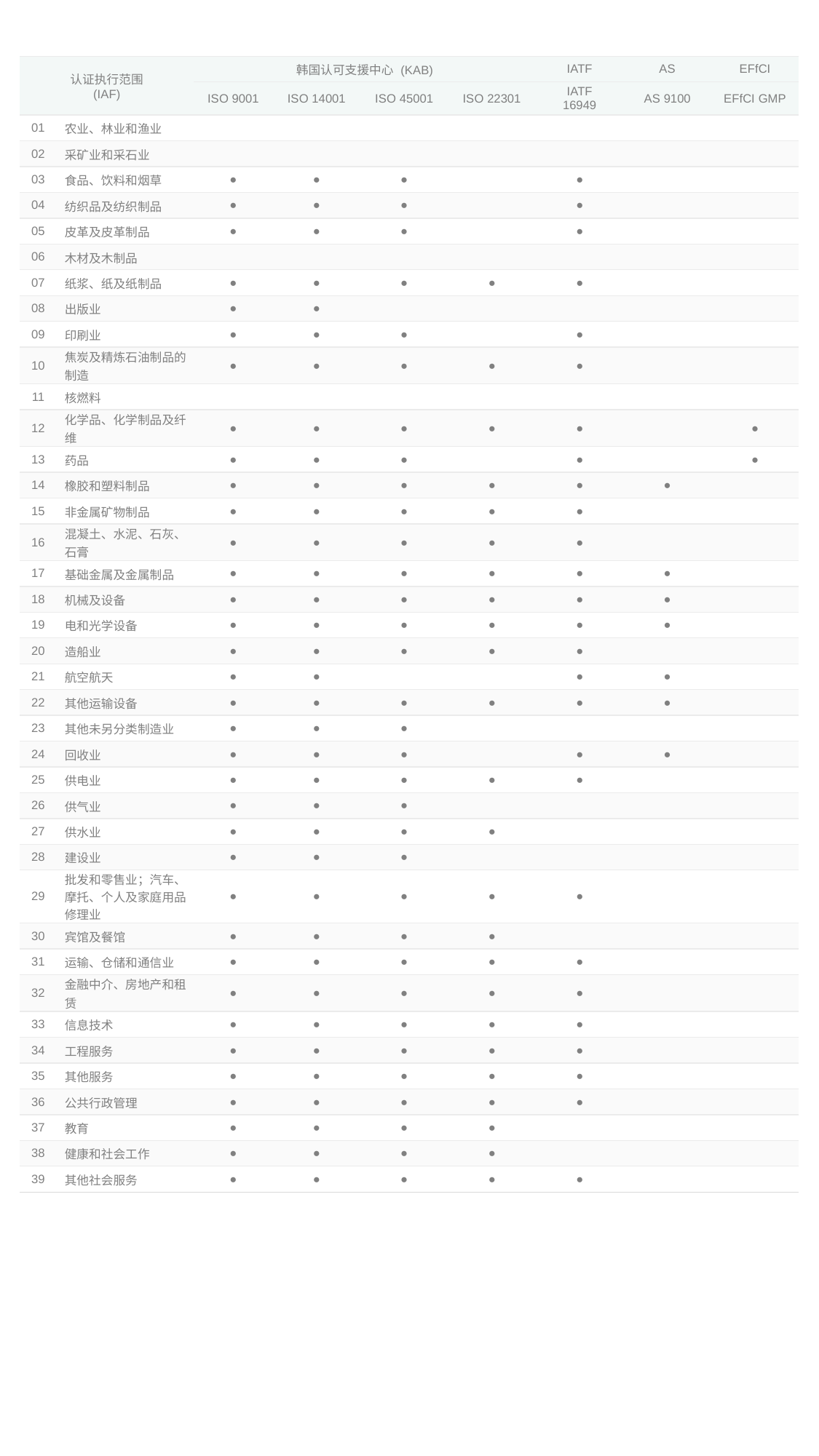

| 认证执行范围 (IAF) |  | 韩国认可支援中心 (KAB) |  |  |  | IATF | AS | EFfCI |
| --- | --- | --- | --- | --- | --- | --- | --- | --- |
|  |  | ISO 9001 | ISO 14001 | ISO 45001 | ISO 22301 | IATF 16949 | AS 9100 | EFfCI GMP |
| 01 | 农业、林业和渔业 |  |  |  |  |  |  |  |
| 02 | 采矿业和采石业 |  |  |  |  |  |  |  |
| 03 | 食品、饮料和烟草 | ● | ● | ● |  | ● |  |  |
| 04 | 纺织品及纺织制品 | ● | ● | ● |  | ● |  |  |
| 05 | 皮革及皮革制品 | ● | ● | ● |  | ● |  |  |
| 06 | 木材及木制品 |  |  |  |  |  |  |  |
| 07 | 纸浆、纸及纸制品 | ● | ● | ● | ● | ● |  |  |
| 08 | 出版业 | ● | ● |  |  |  |  |  |
| 09 | 印刷业 | ● | ● | ● |  | ● |  |  |
| 10 | 焦炭及精炼石油制品的制造 | ● | ● | ● | ● | ● |  |  |
| 11 | 核燃料 |  |  |  |  |  |  |  |
| 12 | 化学品、化学制品及纤维 | ● | ● | ● | ● | ● |  | ● |
| 13 | 药品 | ● | ● | ● |  | ● |  | ● |
| 14 | 橡胶和塑料制品 | ● | ● | ● | ● | ● | ● |  |
| 15 | 非金属矿物制品 | ● | ● | ● | ● | ● |  |  |
| 16 | 混凝土、水泥、石灰、石膏 | ● | ● | ● | ● | ● |  |  |
| 17 | 基础金属及金属制品 | ● | ● | ● | ● | ● | ● |  |
| 18 | 机械及设备 | ● | ● | ● | ● | ● | ● |  |
| 19 | 电和光学设备 | ● | ● | ● | ● | ● | ● |  |
| 20 | 造船业 | ● | ● | ● | ● | ● |  |  |
| 21 | 航空航天 | ● | ● |  |  | ● | ● |  |
| 22 | 其他运输设备 | ● | ● | ● | ● | ● | ● |  |
| 23 | 其他未另分类制造业 | ● | ● | ● |  |  |  |  |
| 24 | 回收业 | ● | ● | ● |  | ● | ● |  |
| 25 | 供电业 | ● | ● | ● | ● | ● |  |  |
| 26 | 供气业 | ● | ● | ● |  |  |  |  |
| 27 | 供水业 | ● | ● | ● | ● |  |  |  |
| 28 | 建设业 | ● | ● | ● |  |  |  |  |
| 29 | 批发和零售业；汽车、摩托、个人及家庭用品修理业 | ● | ● | ● | ● | ● |  |  |
| 30 | 宾馆及餐馆 | ● | ● | ● | ● |  |  |  |
| 31 | 运输、仓储和通信业 | ● | ● | ● | ● | ● |  |  |
| 32 | 金融中介、房地产和租赁 | ● | ● | ● | ● | ● |  |  |
| 33 | 信息技术 | ● | ● | ● | ● | ● |  |  |
| 34 | 工程服务 | ● | ● | ● | ● | ● |  |  |
| 35 | 其他服务 | ● | ● | ● | ● | ● |  |  |
| 36 | 公共行政管理 | ● | ● | ● | ● | ● |  |  |
| 37 | 教育 | ● | ● | ● | ● |  |  |  |
| 38 | 健康和社会工作 | ● | ● | ● | ● |  |  |  |
| 39 | 其他社会服务 | ● | ● | ● | ● | ● |  |  |